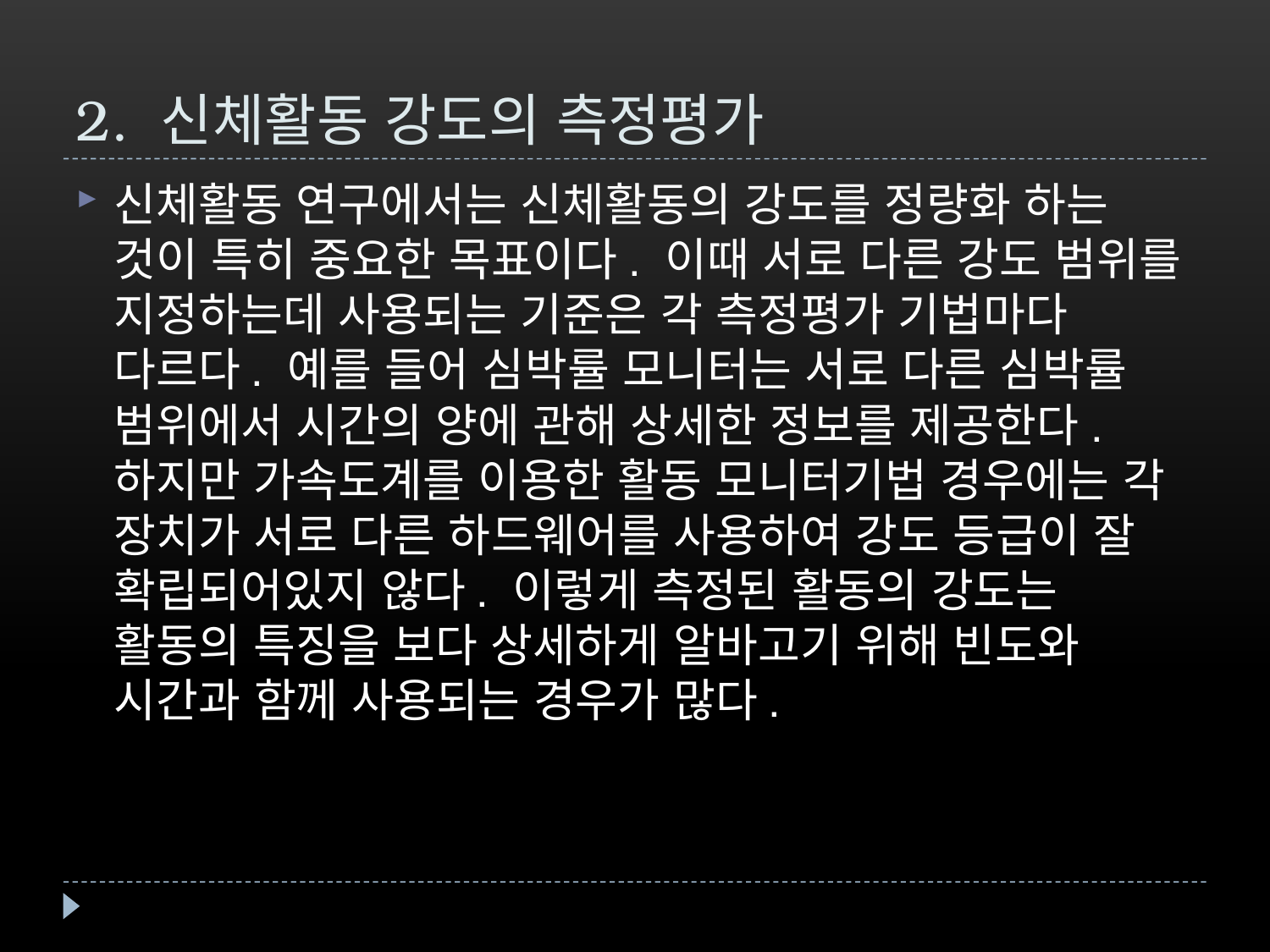

# 2. 신체활동 강도의 측정평가
신체활동 연구에서는 신체활동의 강도를 정량화 하는 것이 특히 중요한 목표이다. 이때 서로 다른 강도 범위를 지정하는데 사용되는 기준은 각 측정평가 기법마다 다르다. 예를 들어 심박률 모니터는 서로 다른 심박률 범위에서 시간의 양에 관해 상세한 정보를 제공한다. 하지만 가속도계를 이용한 활동 모니터기법 경우에는 각 장치가 서로 다른 하드웨어를 사용하여 강도 등급이 잘 확립되어있지 않다. 이렇게 측정된 활동의 강도는 활동의 특징을 보다 상세하게 알바고기 위해 빈도와 시간과 함께 사용되는 경우가 많다.